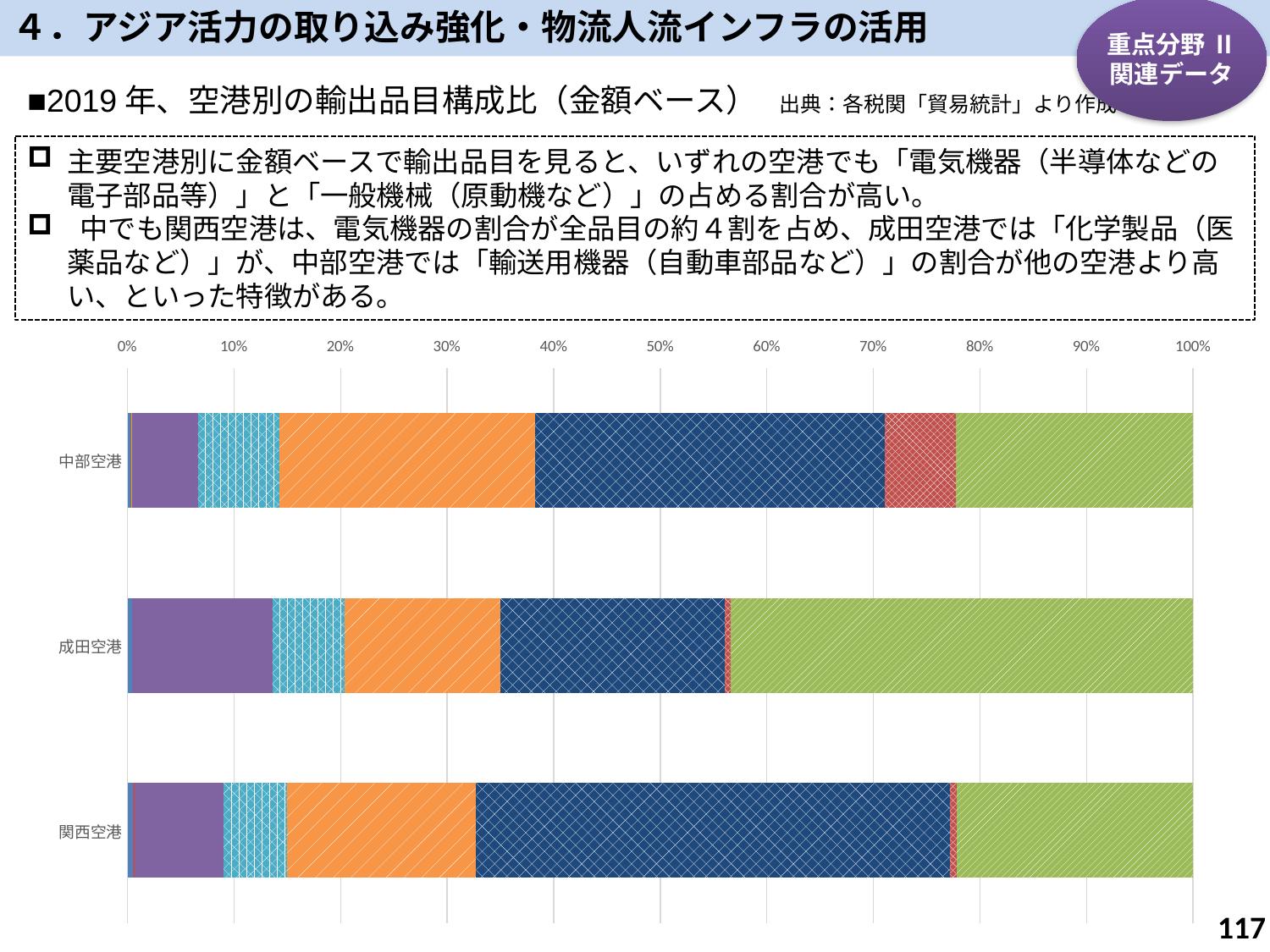

４．アジア活力の取り込み強化・物流人流インフラの活用
重点分野 Ⅱ
関連データ
■2019年、空港別の輸出品目構成比（金額ベース）　出典：各税関「貿易統計」より作成
主要空港別に金額ベースで輸出品目を見ると、いずれの空港でも「電気機器（半導体などの電子部品等）」と「一般機械（原動機など）」の占める割合が高い。
 中でも関西空港は、電気機器の割合が全品目の約４割を占め、成田空港では「化学製品（医薬品など）」が、中部空港では「輸送用機器（自動車部品など）」の割合が他の空港より高い、といった特徴がある。

### Chart

| Category | 　食料品 | 　原料品 | 　鉱物性燃料 | 　化学製品 | 　原料別製品 | 　一般機械 | 　電気機器 | 　輸送用機器 | 　その他 |
|---|---|---|---|---|---|---|---|---|---|
| 関西空港 | 0.005062079782603163 | 0.0017946111926366384 | 7.402843463019326e-05 | 0.08342175618580829 | 0.05899063771640786 | 0.17786121827669515 | 0.4444098507170348 | 0.006266969669162299 | 0.22211865524263977 |
| 成田空港 | 0.0036689212482125017 | 0.0006 | 6.57530475801253e-05 | 0.12216670088050192 | 0.06270276523248791 | 0.13611243298877898 | 0.19580367025947173 | 0.005476975101066816 | 0.40317554630682867 |
| 中部空港 | 0.0026978720879646343 | 0.0009684096483196619 | 0.0005108203539558032 | 0.06182753638516549 | 0.076214452687404 | 0.24028925159189748 | 0.3284646499371249 | 0.0667934457493785 | 0.22223356155878954 |
117